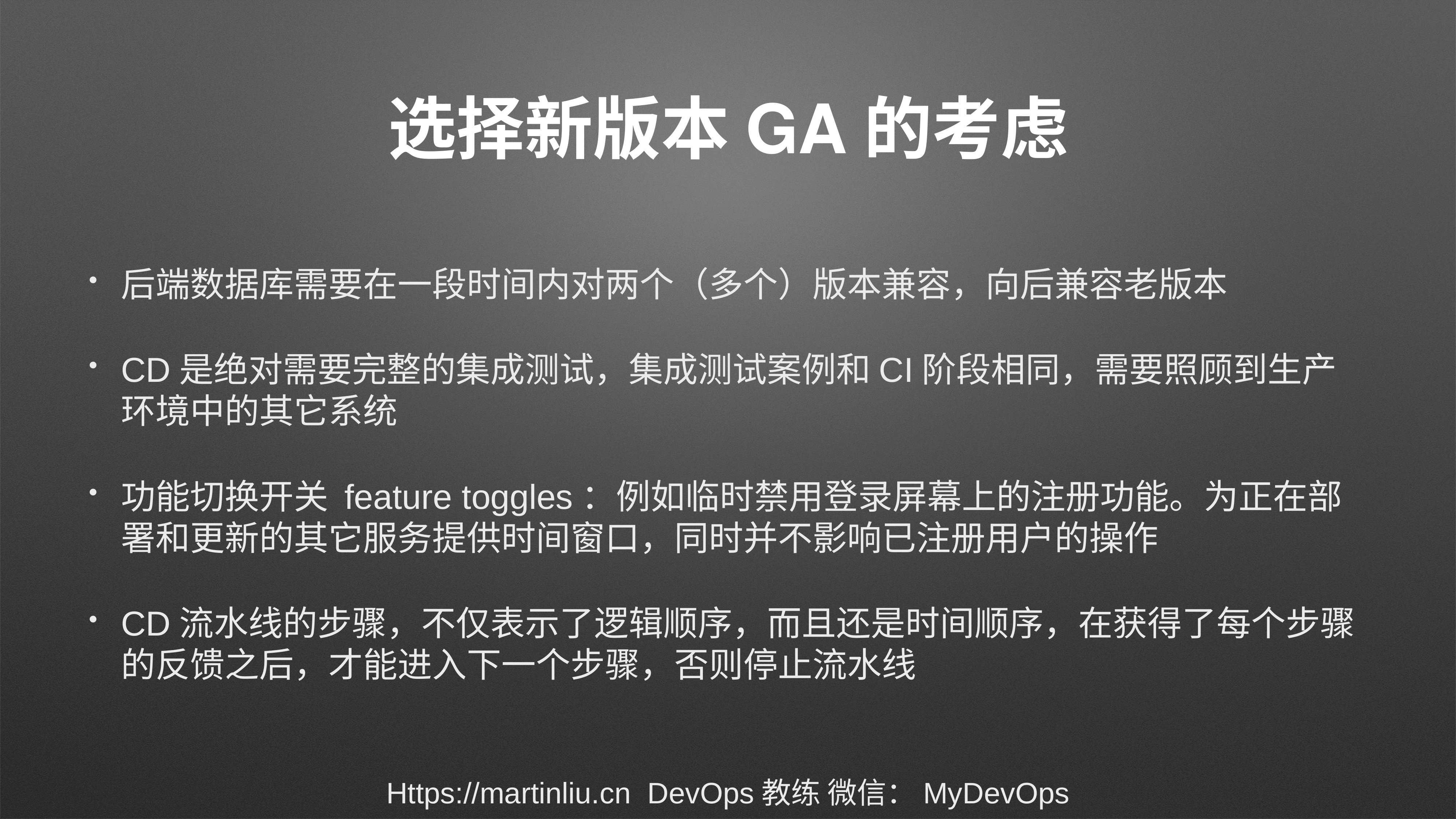

# 选择新版本GA的考虑
后端数据库需要在一段时间内对两个（多个）版本兼容，向后兼容老版本
CD是绝对需要完整的集成测试，集成测试案例和CI阶段相同，需要照顾到生产环境中的其它系统
功能切换开关 feature toggles：例如临时禁用登录屏幕上的注册功能。为正在部署和更新的其它服务提供时间窗口，同时并不影响已注册用户的操作
CD流水线的步骤，不仅表示了逻辑顺序，而且还是时间顺序，在获得了每个步骤的反馈之后，才能进入下一个步骤，否则停止流水线